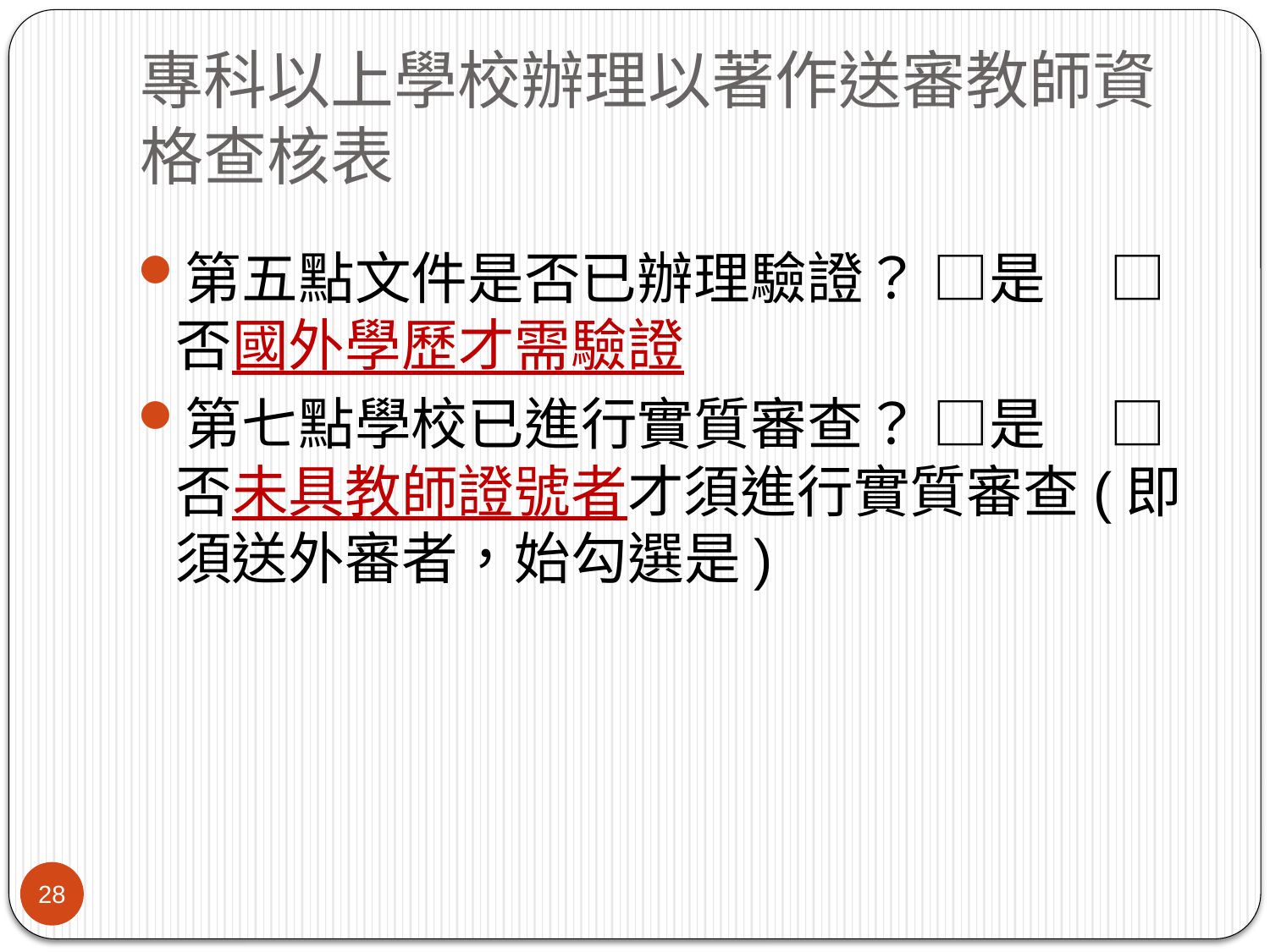

# 專科以上學校辦理以著作送審教師資格查核表
第五點文件是否已辦理驗證？ □是     □否國外學歷才需驗證
第七點學校已進行實質審查？ □是     □否未具教師證號者才須進行實質審查(即須送外審者，始勾選是)

28